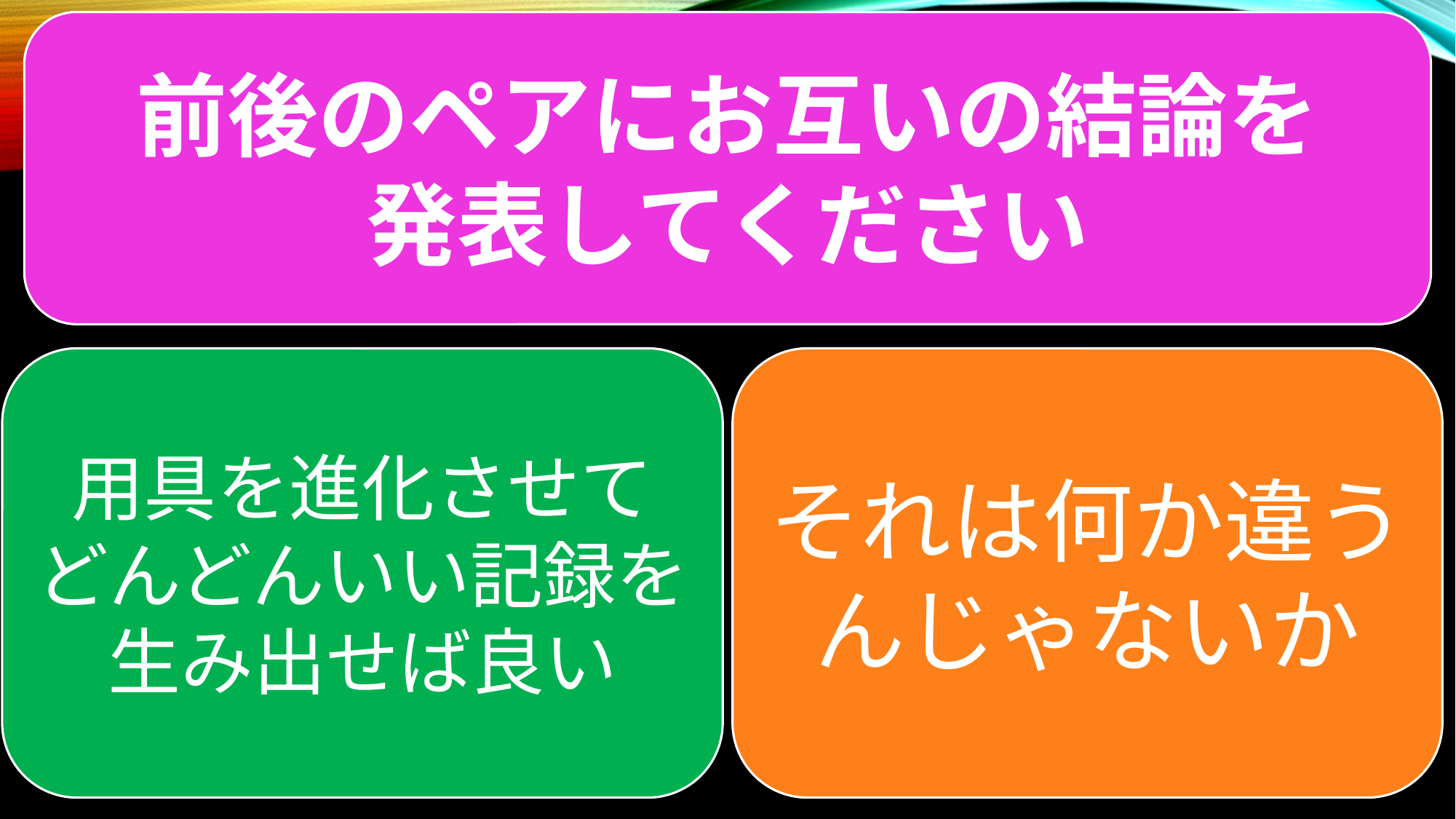

前後のペアにお互いの結論を
発表してください
用具を進化させて
どんどんいい記録を
生み出せば良い
それは何か違うんじゃないか